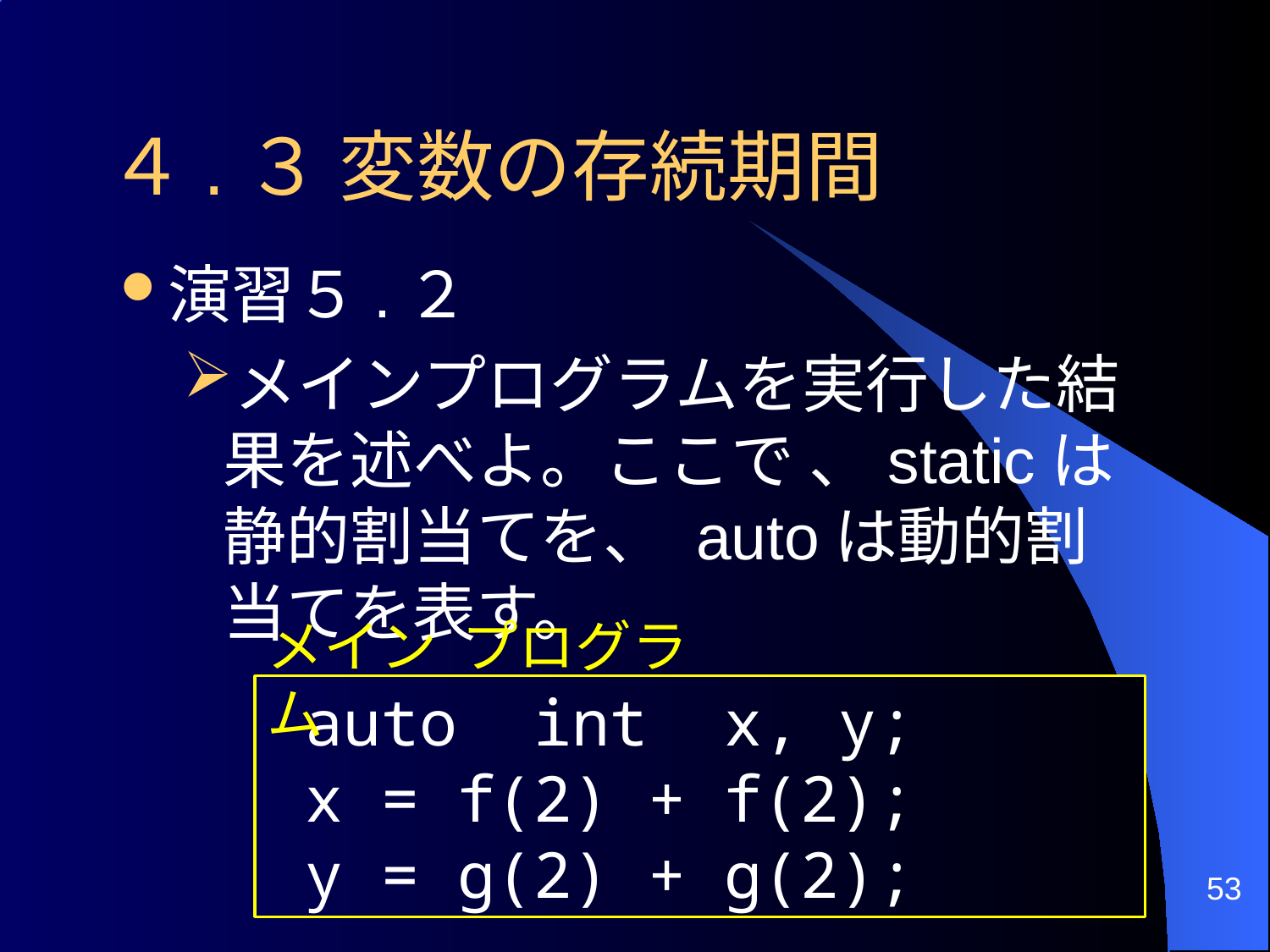

# ４.３ 変数の存続期間
演習５.２
メインプログラムを実行した結果を述べよ。ここで 、staticは静的割当てを、 autoは動的割当てを表す。
メイン  プログラム
 auto  int  x, y;
 x = f(2) + f(2);
 y = g(2) + g(2);
53